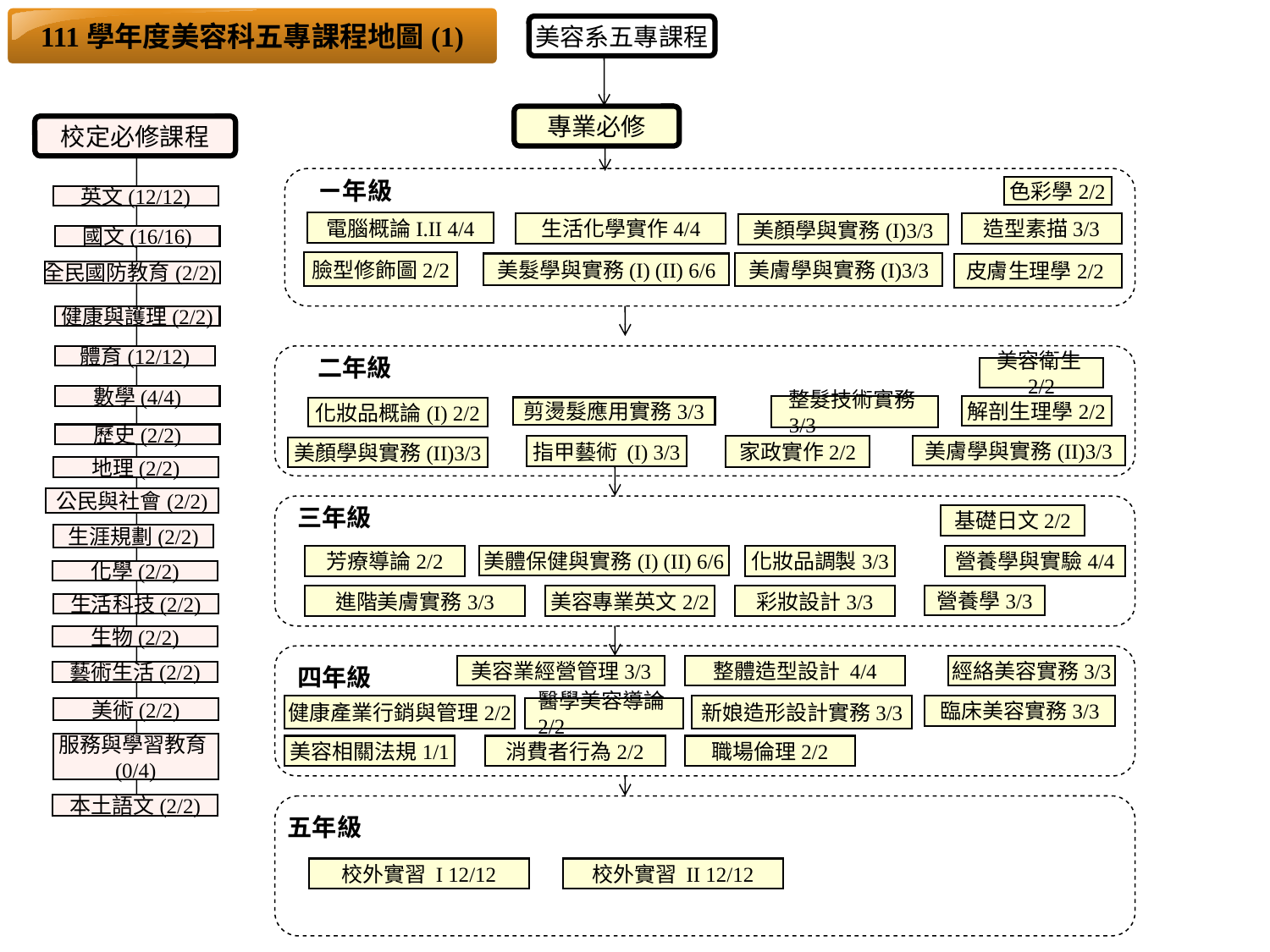

111學年度美容科五專課程地圖(1)

美容系五專課程

專業必修
校定必修課程

ㄧ年級
色彩學2/2
英文(12/12)
造型素描3/3
生活化學實作4/4
國文(16/16)
臉型修飾圖2/2
美膚學與實務(I)3/3
美髮學與實務(I) (II) 6/6
全民國防教育(2/2)
健康與護理(2/2)

體育(12/12)

二年級
美容衛生2/2
數學(4/4)
解剖生理學2/2
整髮技術實務3/3
歷史(2/2)
美膚學與實務(II)3/3
美顏學與實務(II)3/3
地理(2/2)

公民與社會(2/2)

三年級
生涯規劃(2/2)
美體保健與實務(I) (II) 6/6
芳療導論2/2
化妝品調製3/3
營養學與實驗4/4
化學(2/2)
營養學3/3
進階美膚實務3/3
美容專業英文2/2
彩妝設計3/3
生活科技(2/2)

生物(2/2)

四年級
美容業經營管理3/3
整體造型設計 4/4
經絡美容實務3/3
藝術生活(2/2)
健康產業行銷與管理2/2
新娘造形設計實務3/3
臨床美容實務3/3
美術(2/2)
醫學美容導論2/2
服務與學習教育(0/4)
美容相關法規1/1
消費者行為2/2
職場倫理2/2

五年級
校外實習 I 12/12
校外實習 II 12/12
電腦概論I.II 4/4
美顏學與實務(I)3/3
皮膚生理學2/2
剪燙髮應用實務3/3
化妝品概論(I) 2/2
家政實作2/2
指甲藝術 (I) 3/3
基礎日文2/2
本土語文(2/2)